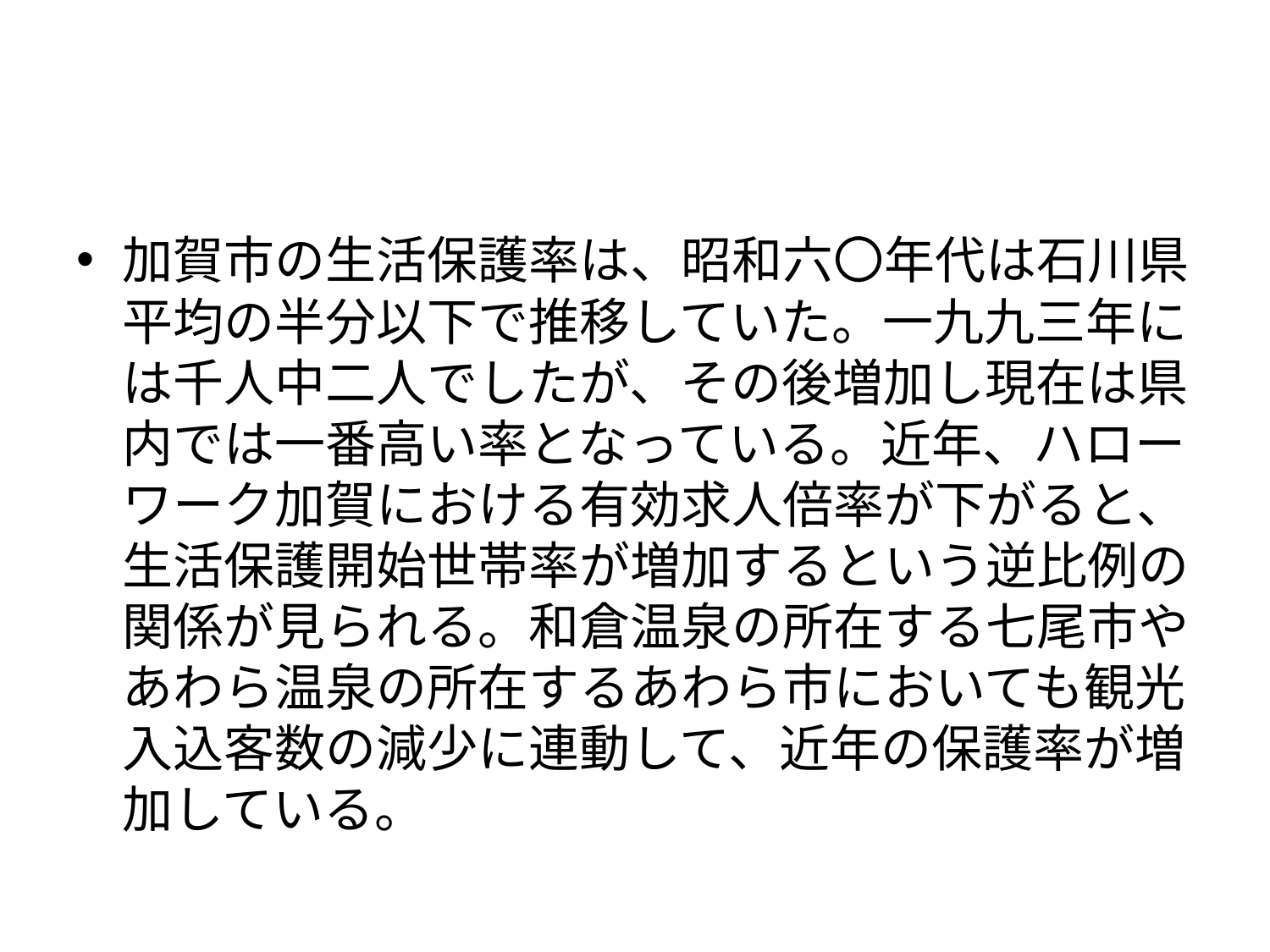

#
加賀市の生活保護率は、昭和六〇年代は石川県平均の半分以下で推移していた。一九九三年には千人中二人でしたが、その後増加し現在は県内では一番高い率となっている。近年、ハローワーク加賀における有効求人倍率が下がると、生活保護開始世帯率が増加するという逆比例の関係が見られる。和倉温泉の所在する七尾市やあわら温泉の所在するあわら市においても観光入込客数の減少に連動して、近年の保護率が増加している。